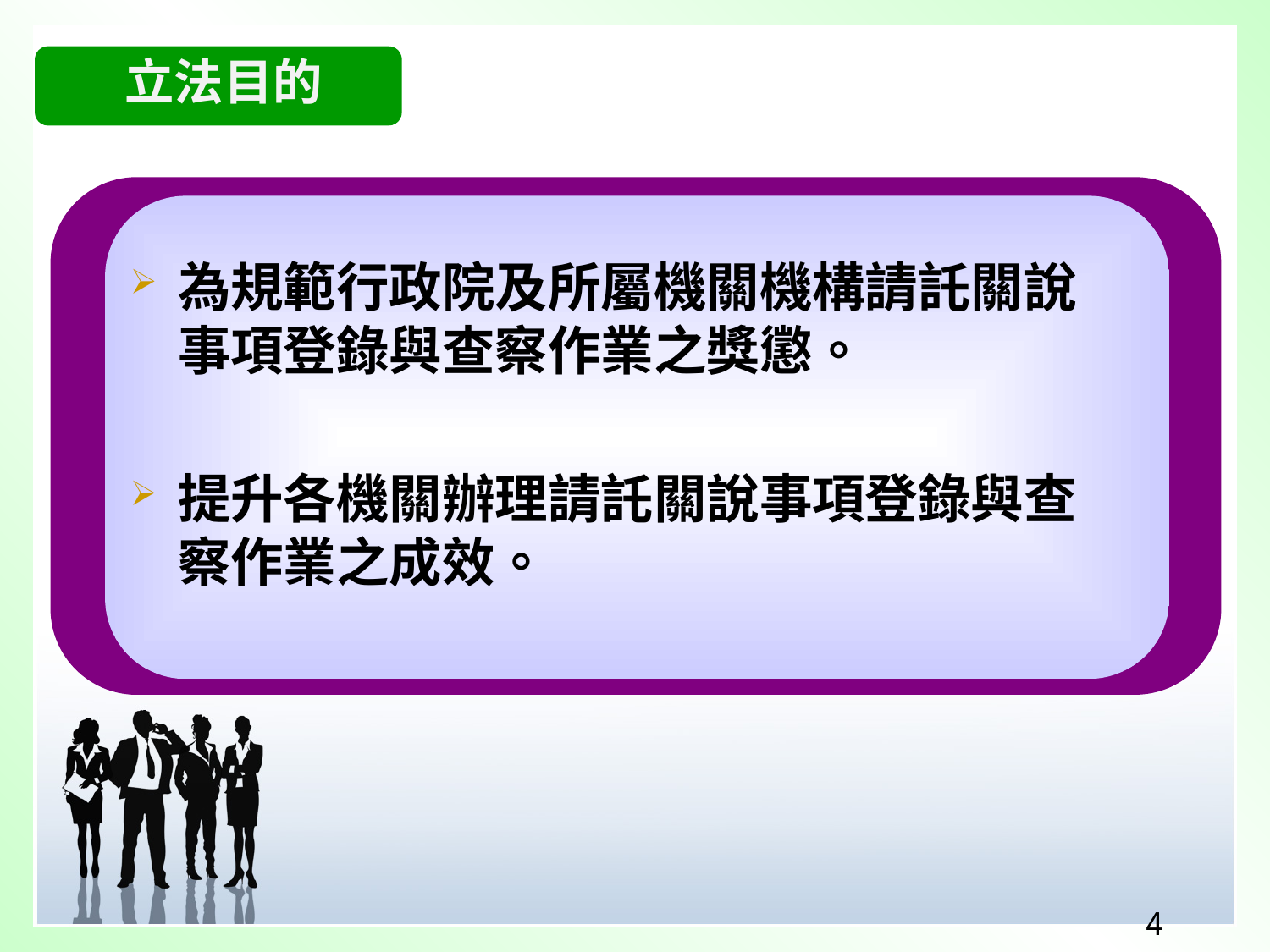

立法目的

為規範行政院及所屬機關機構請託關說事項登錄與查察作業之獎懲。

提升各機關辦理請託關說事項登錄與查察作業之成效。
                                     4